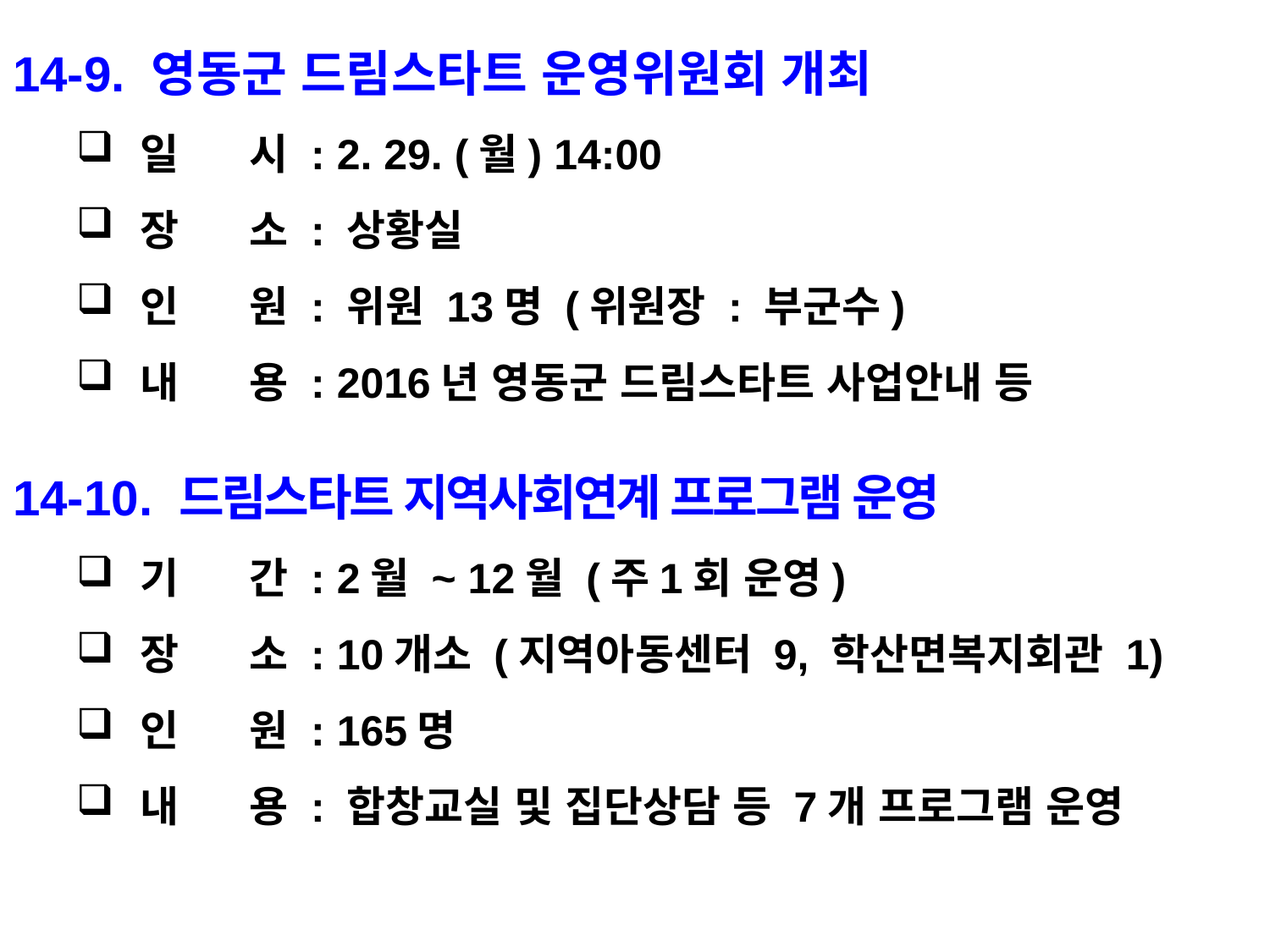

14-9. 영동군 드림스타트 운영위원회 개최
일      시 : 2. 29. (월) 14:00
장      소 : 상황실
인      원 : 위원 13명 (위원장 : 부군수)
내      용 : 2016년 영동군 드림스타트 사업안내 등

14-10. 드림스타트 지역사회연계 프로그램 운영
기      간 : 2월 ~ 12월 (주1회 운영)
장      소 : 10개소 (지역아동센터 9, 학산면복지회관 1)
인      원 : 165명
내      용 : 합창교실 및 집단상담 등 7개 프로그램 운영